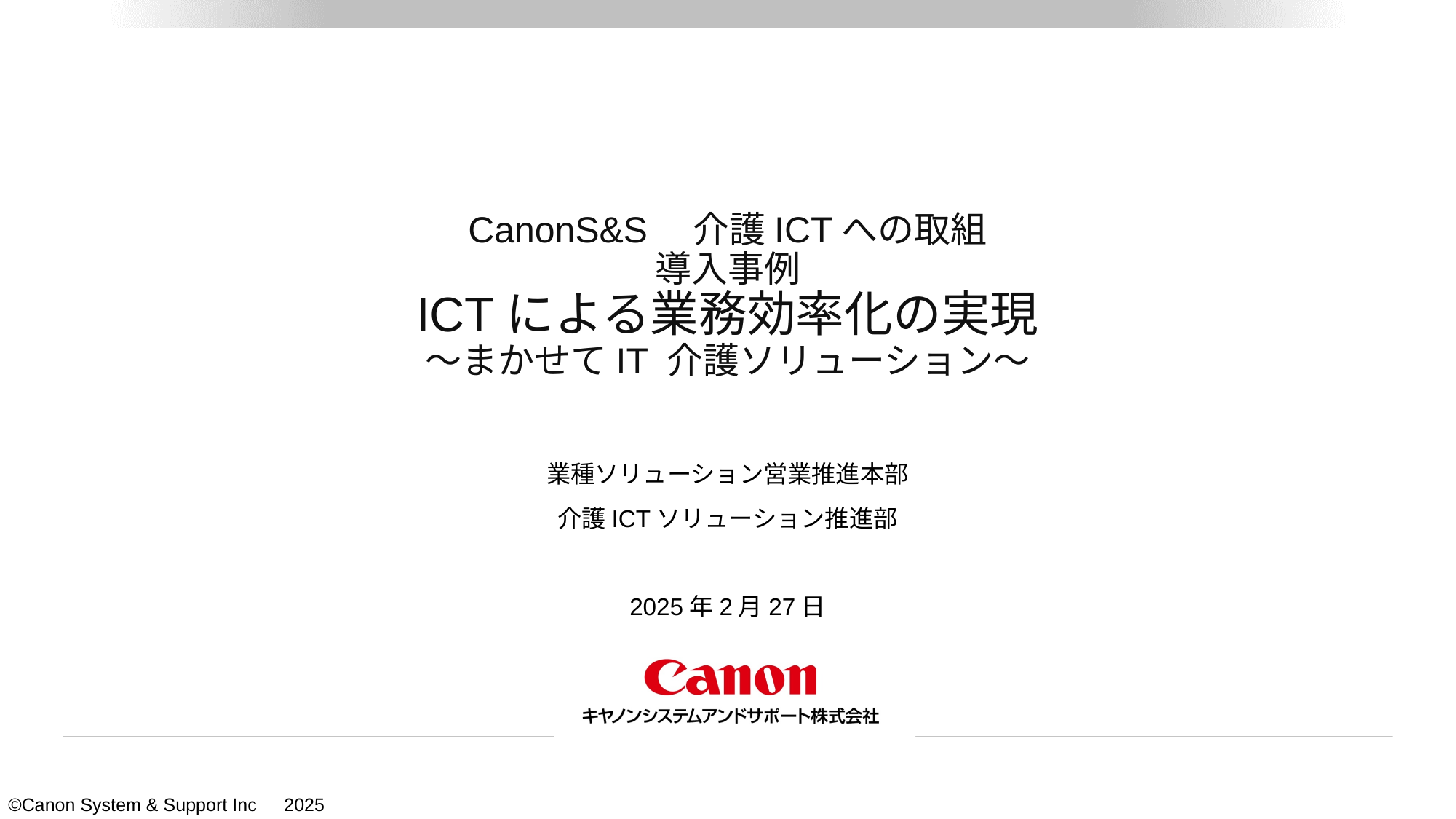

# CanonS&S　介護ICTへの取組 導入事例 ICTによる業務効率化の実現 ～まかせてIT 介護ソリューション～

業種ソリューション営業推進本部
介護ICTソリューション推進部

2025年2月27日